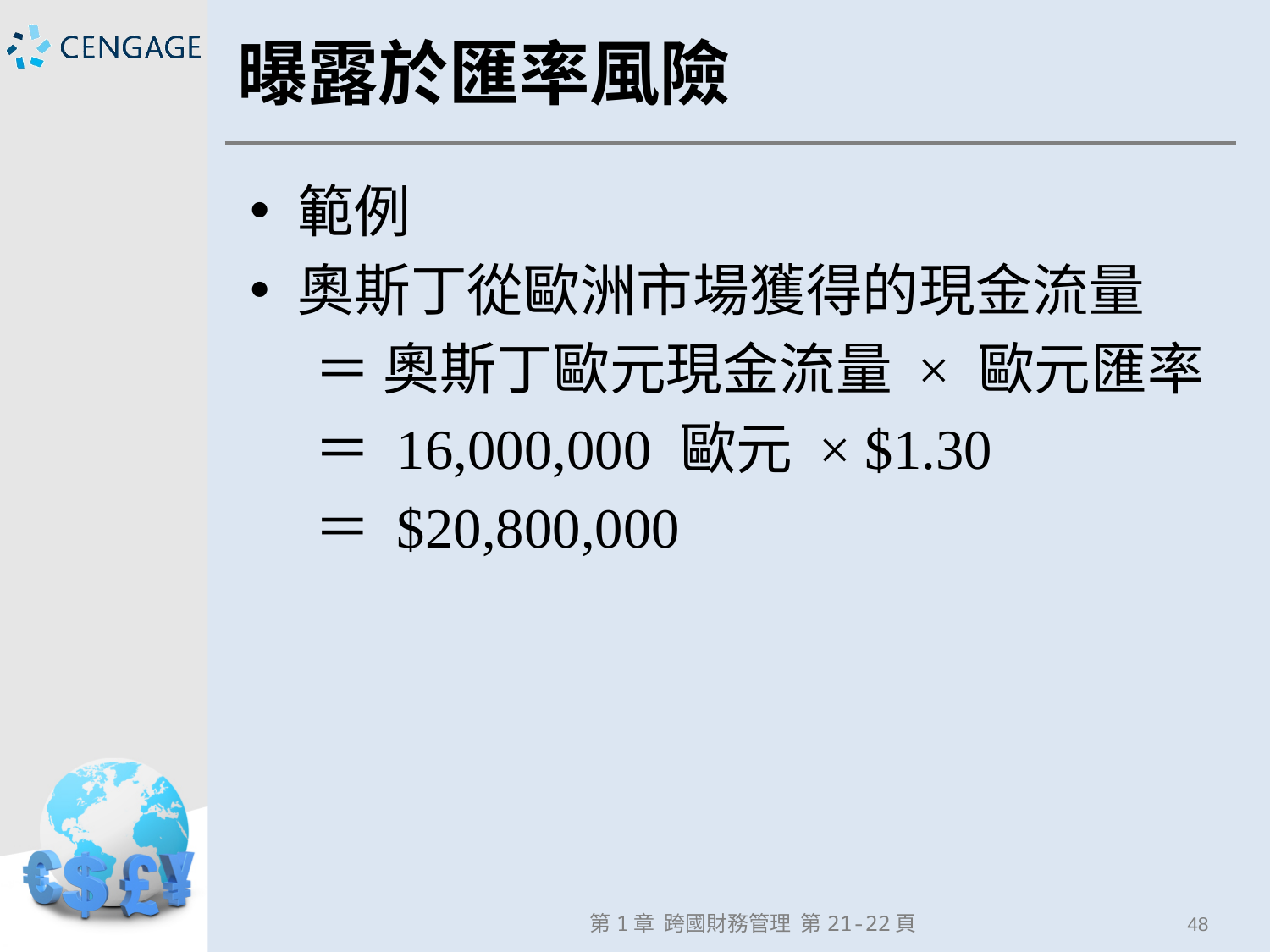

# 曝露於匯率風險
範例
奧斯丁從歐洲市場獲得的現金流量
    ＝ 奧斯丁歐元現金流量 × 歐元匯率
    ＝ 16,000,000 歐元 × $1.30
    ＝ $20,800,000
第1章  跨國財務管理  第21-22頁
48